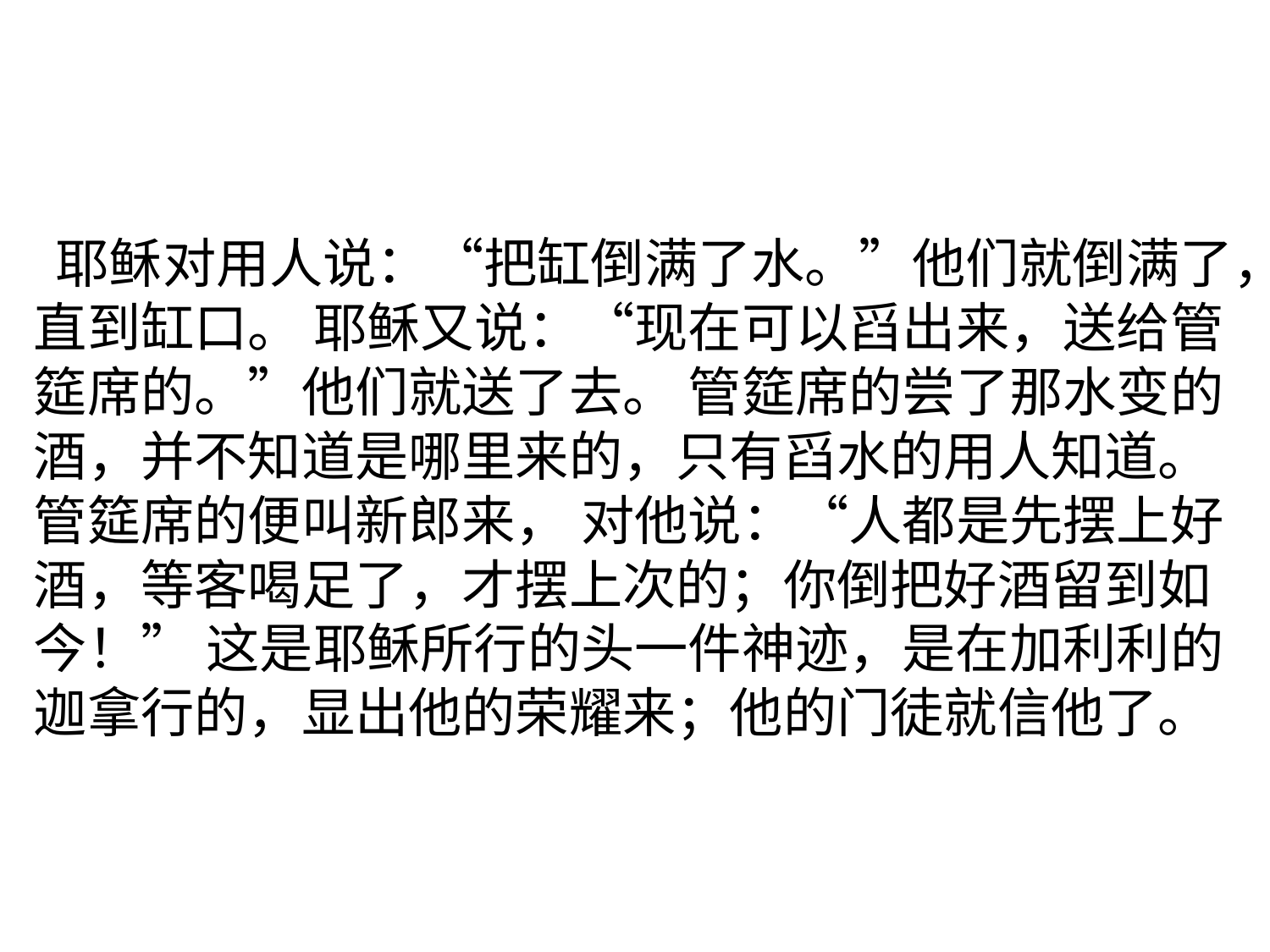

# 耶稣对用人说：“把缸倒满了水。”他们就倒满了，直到缸口。 耶稣又说：“现在可以舀出来，送给管筵席的。”他们就送了去。 管筵席的尝了那水变的酒，并不知道是哪里来的，只有舀水的用人知道。管筵席的便叫新郎来， 对他说：“人都是先摆上好酒，等客喝足了，才摆上次的；你倒把好酒留到如今！” 这是耶稣所行的头一件神迹，是在加利利的迦拿行的，显出他的荣耀来；他的门徒就信他了。